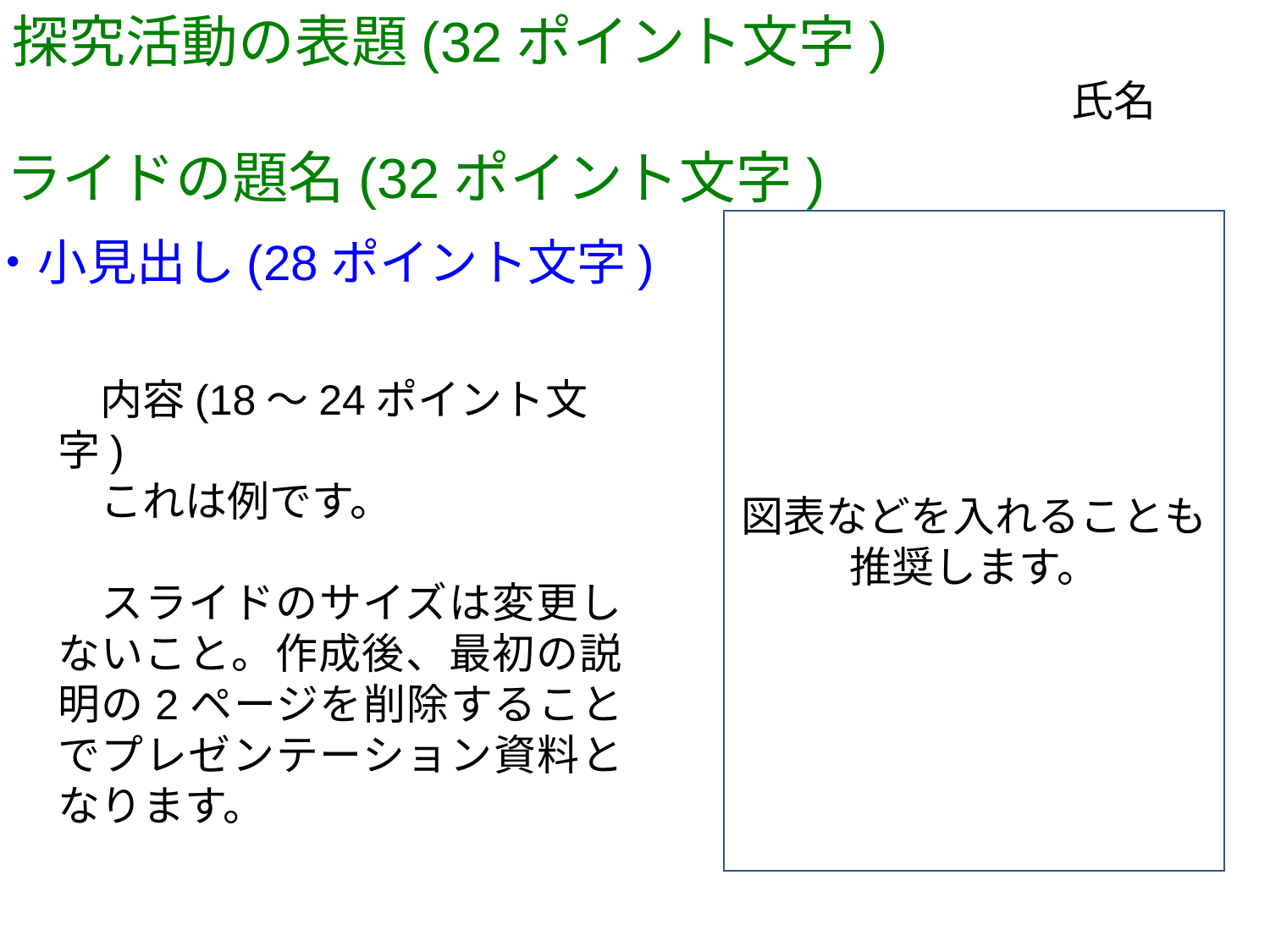

探究活動の表題(32ポイント文字)
　　　　　　　　　　　　　　　　　　　　　　　　　氏名
スライドの題名(32ポイント文字)
図表などを入れることも
推奨します。
・小見出し(28ポイント文字)
　内容(18～24ポイント文字)
　これは例です。

　スライドのサイズは変更しないこと。作成後、最初の説明の2ページを削除することでプレゼンテーション資料となります。